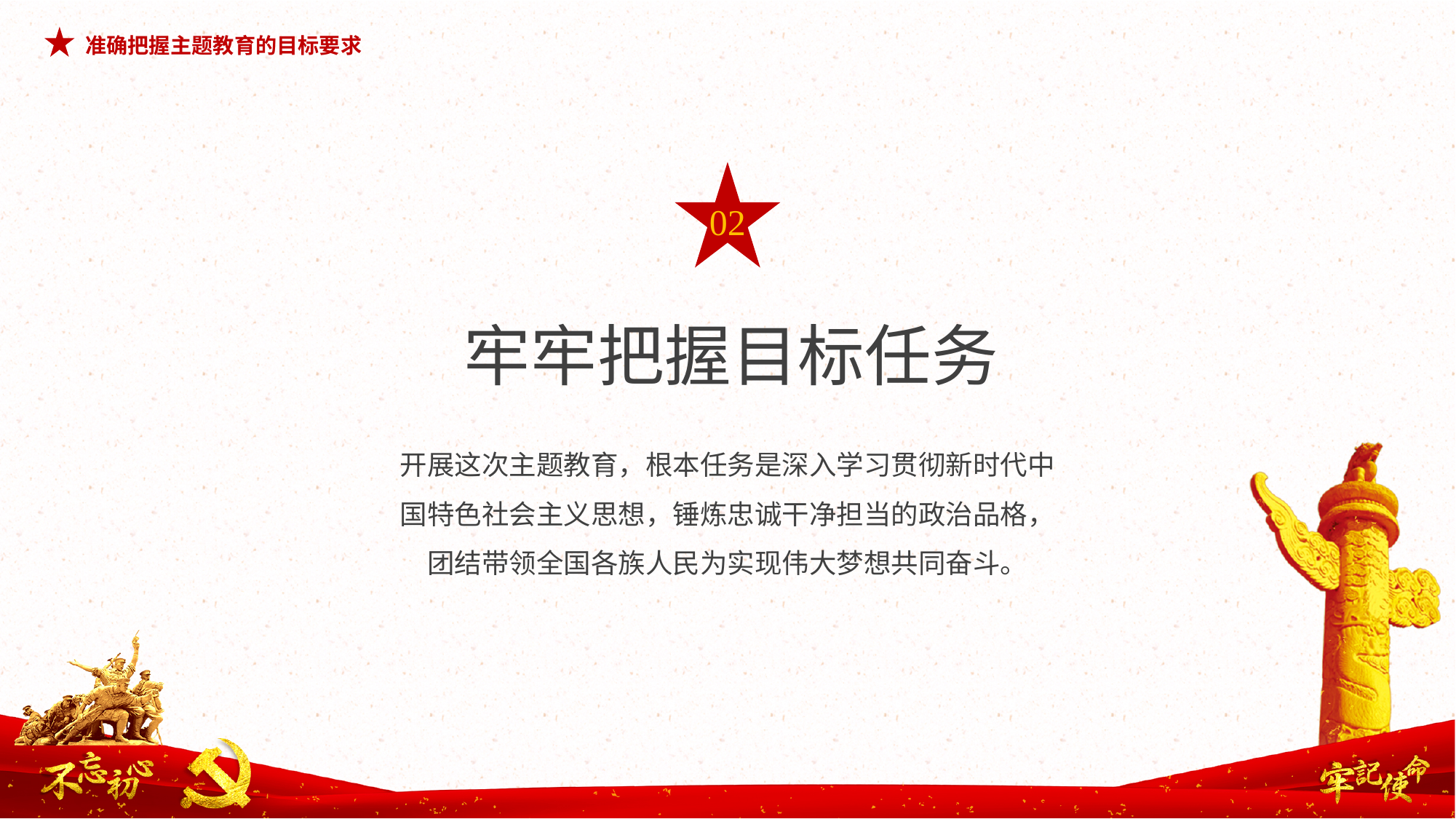

02
牢牢把握目标任务
开展这次主题教育，根本任务是深入学习贯彻新时代中国特色社会主义思想，锤炼忠诚干净担当的政治品格，团结带领全国各族人民为实现伟大梦想共同奋斗。